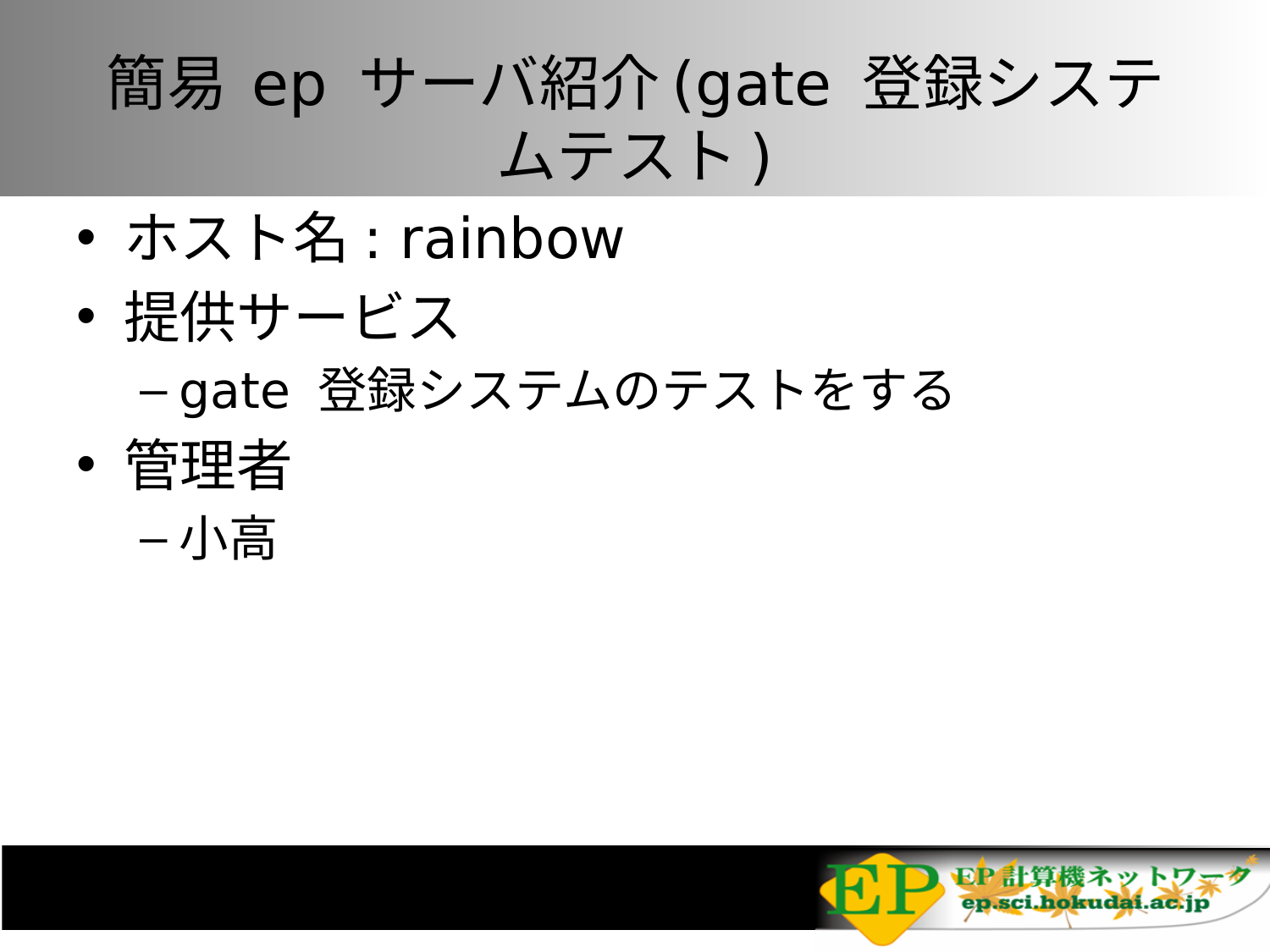

# 簡易 ep サーバ紹介(gate 登録システムテスト)
ホスト名: rainbow
提供サービス
gate 登録システムのテストをする
管理者
小高